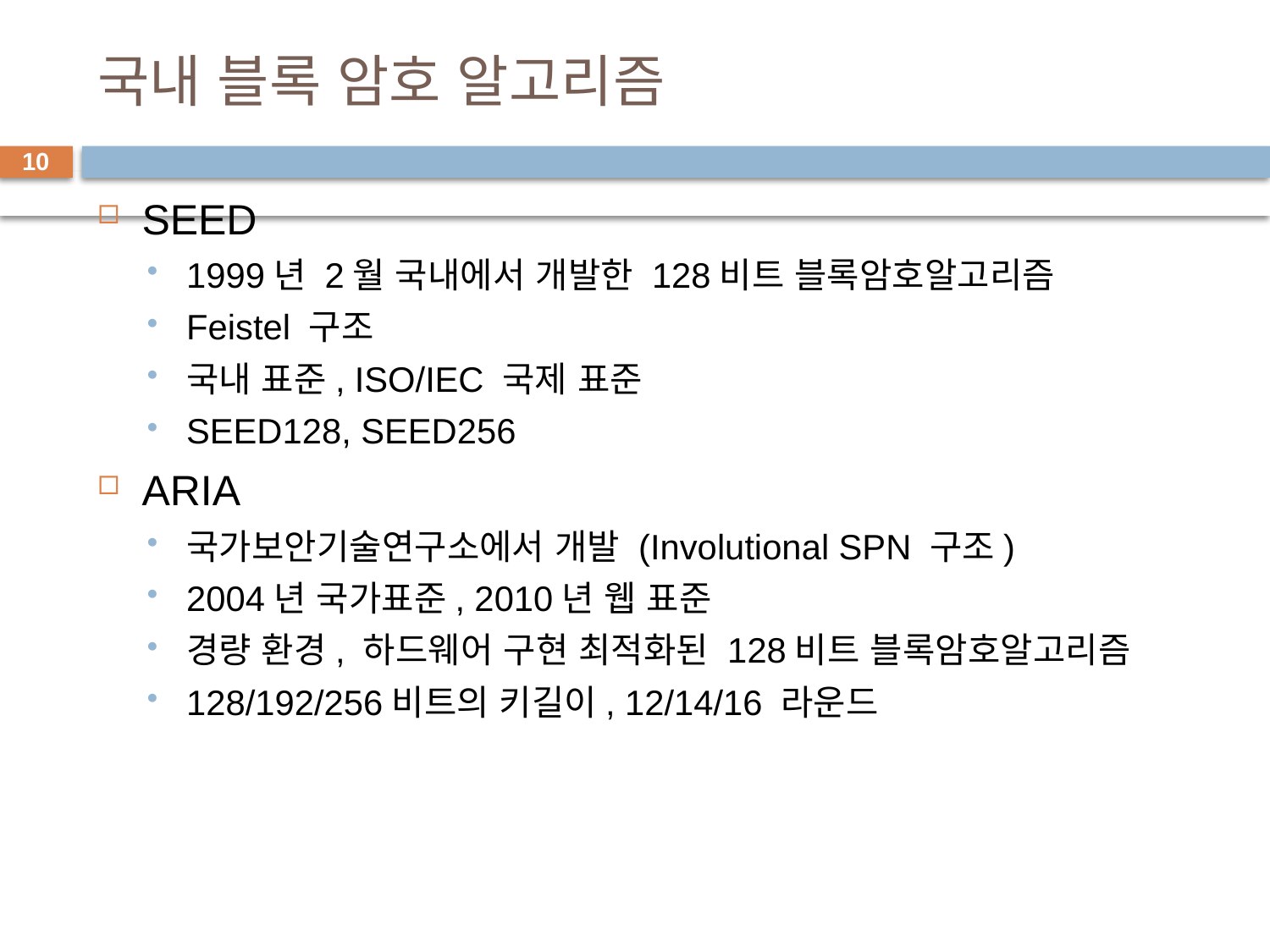

# 국내 블록 암호 알고리즘
10
SEED
1999년 2월 국내에서 개발한 128비트 블록암호알고리즘
Feistel 구조
국내 표준, ISO/IEC 국제 표준
SEED128, SEED256
ARIA
국가보안기술연구소에서 개발 (Involutional SPN 구조)
2004년 국가표준, 2010년 웹 표준
경량 환경, 하드웨어 구현 최적화된 128비트 블록암호알고리즘
128/192/256비트의 키길이, 12/14/16 라운드